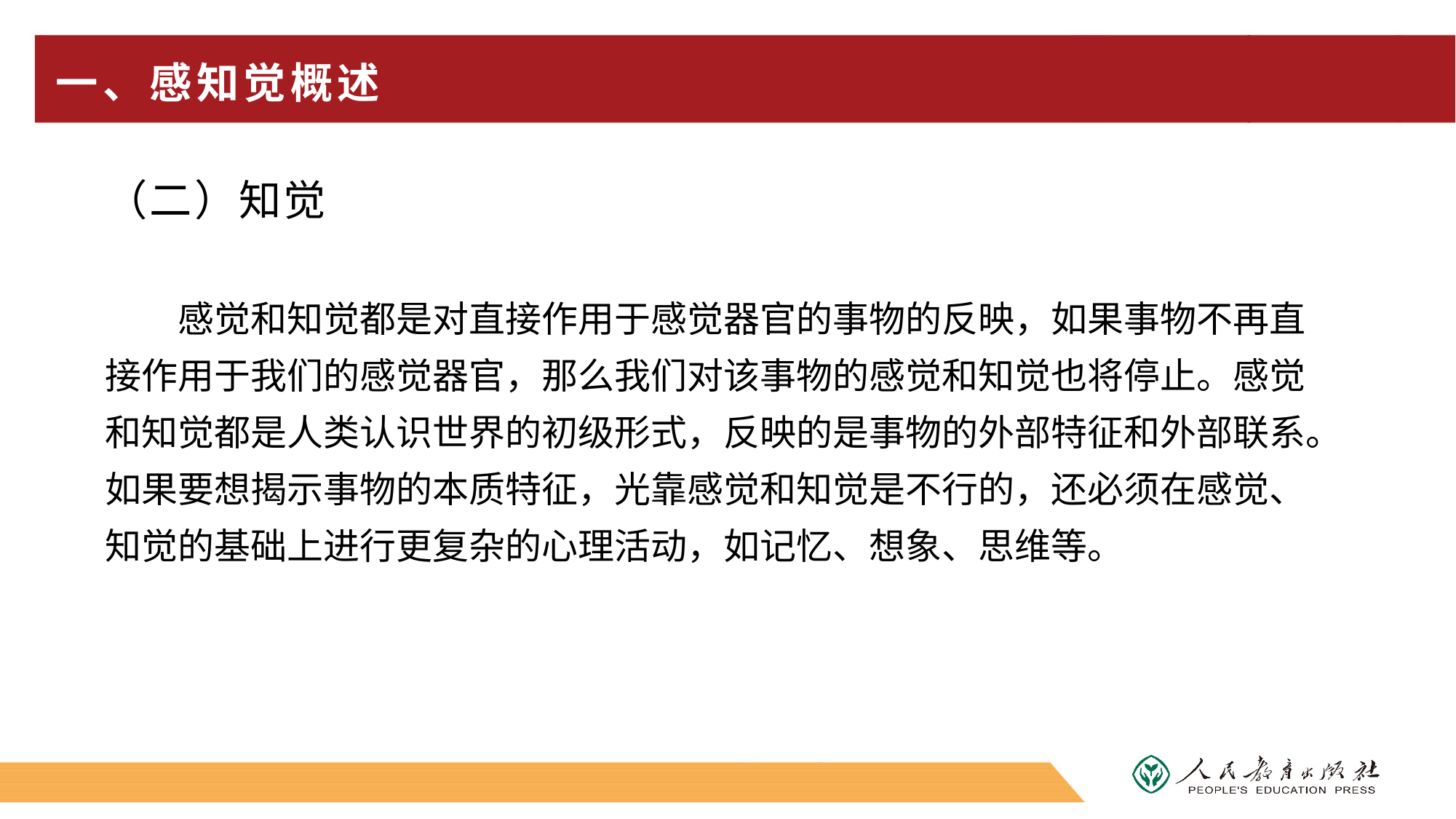

# 一、感知觉概述
（二）知觉
感觉和知觉都是对直接作用于感觉器官的事物的反映，如果事物不再直接作用于我们的感觉器官，那么我们对该事物的感觉和知觉也将停止。感觉和知觉都是人类认识世界的初级形式，反映的是事物的外部特征和外部联系。如果要想揭示事物的本质特征，光靠感觉和知觉是不行的，还必须在感觉、知觉的基础上进行更复杂的心理活动，如记忆、想象、思维等。